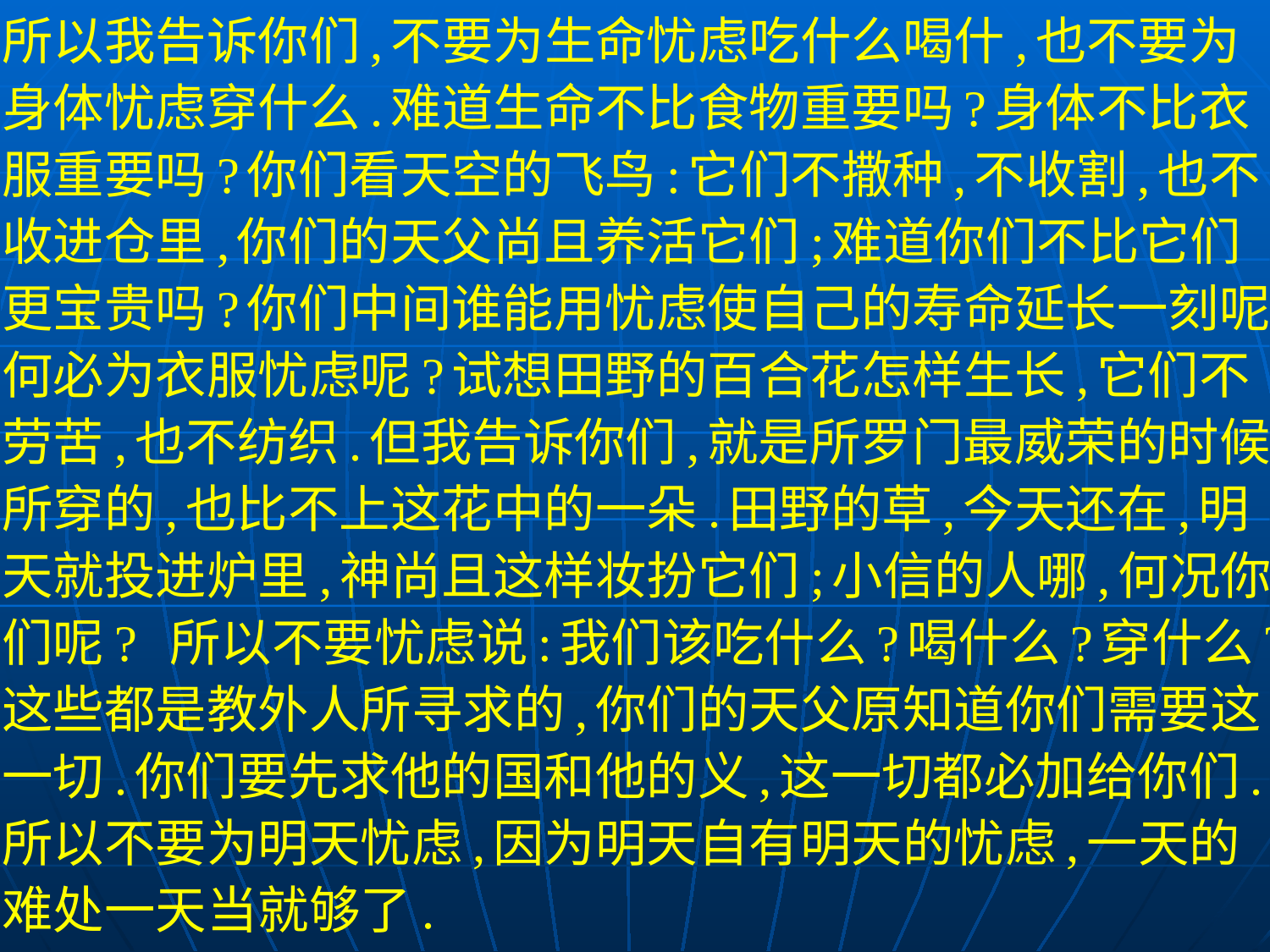

所以我告诉你们,不要为生命忧虑吃什么喝什,也不要为身体忧虑穿什么.难道生命不比食物重要吗?身体不比衣服重要吗?你们看天空的飞鸟:它们不撒种,不收割,也不收进仓里,你们的天父尚且养活它们;难道你们不比它们更宝贵吗?你们中间谁能用忧虑使自己的寿命延长一刻呢?何必为衣服忧虑呢?试想田野的百合花怎样生长,它们不劳苦,也不纺织.但我告诉你们,就是所罗门最威荣的时候所穿的,也比不上这花中的一朵.田野的草,今天还在,明天就投进炉里,神尚且这样妆扮它们;小信的人哪,何况你们呢?	所以不要忧虑说:我们该吃什么?喝什么?穿什么?这些都是教外人所寻求的,你们的天父原知道你们需要这一切.你们要先求他的国和他的义,这一切都必加给你们.所以不要为明天忧虑,因为明天自有明天的忧虑,一天的难处一天当就够了.